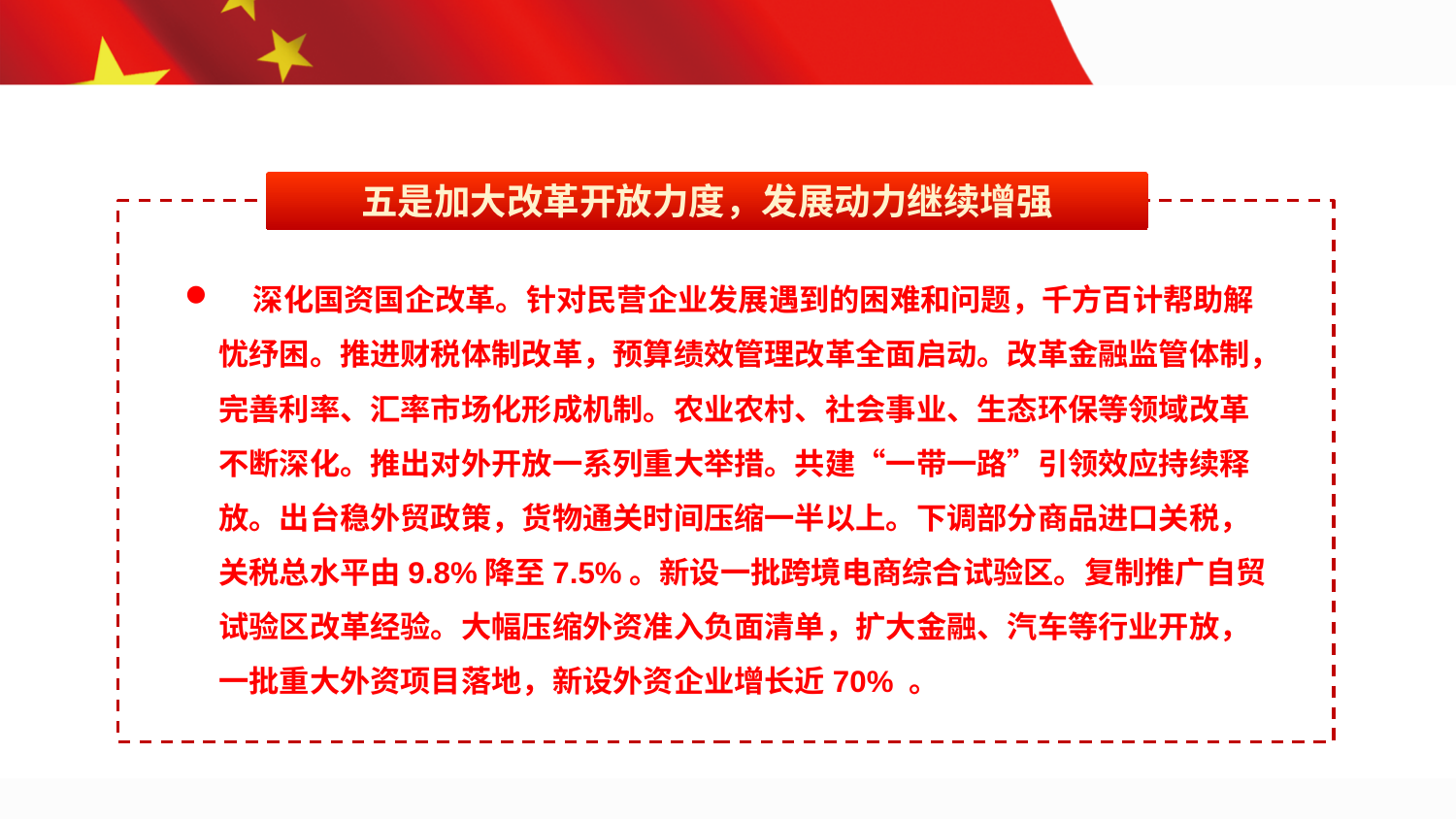

五是加大改革开放力度，发展动力继续增强

    深化国资国企改革。针对民营企业发展遇到的困难和问题，千方百计帮助解忧纾困。推进财税体制改革，预算绩效管理改革全面启动。改革金融监管体制，完善利率、汇率市场化形成机制。农业农村、社会事业、生态环保等领域改革不断深化。推出对外开放一系列重大举措。共建“一带一路”引领效应持续释放。出台稳外贸政策，货物通关时间压缩一半以上。下调部分商品进口关税，关税总水平由9.8%降至7.5%。新设一批跨境电商综合试验区。复制推广自贸试验区改革经验。大幅压缩外资准入负面清单，扩大金融、汽车等行业开放，一批重大外资项目落地，新设外资企业增长近70% 。